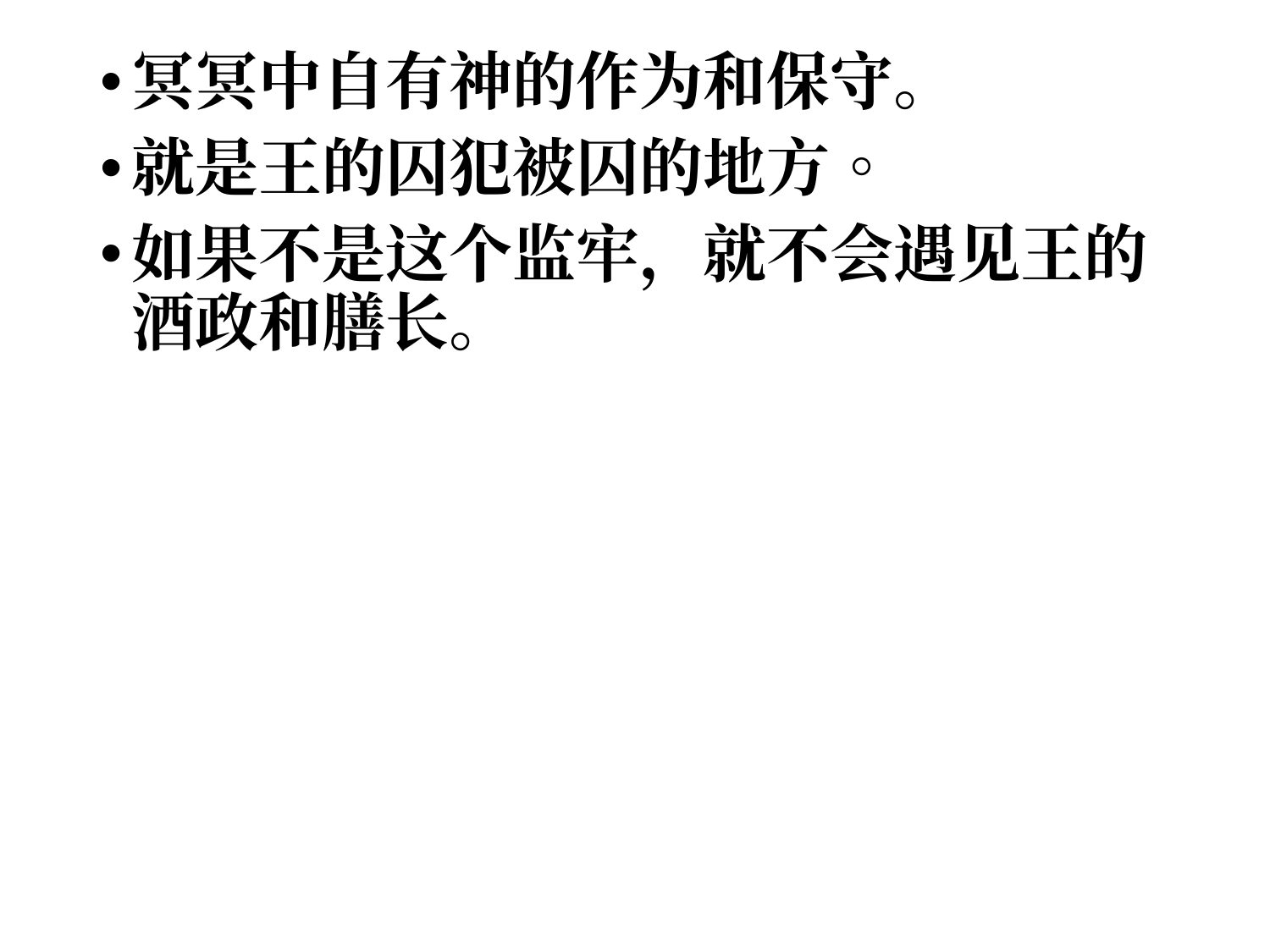

冥冥中自有神的作为和保守。
就是王的囚犯被囚的地方。
如果不是这个监牢，就不会遇见王的酒政和膳长。